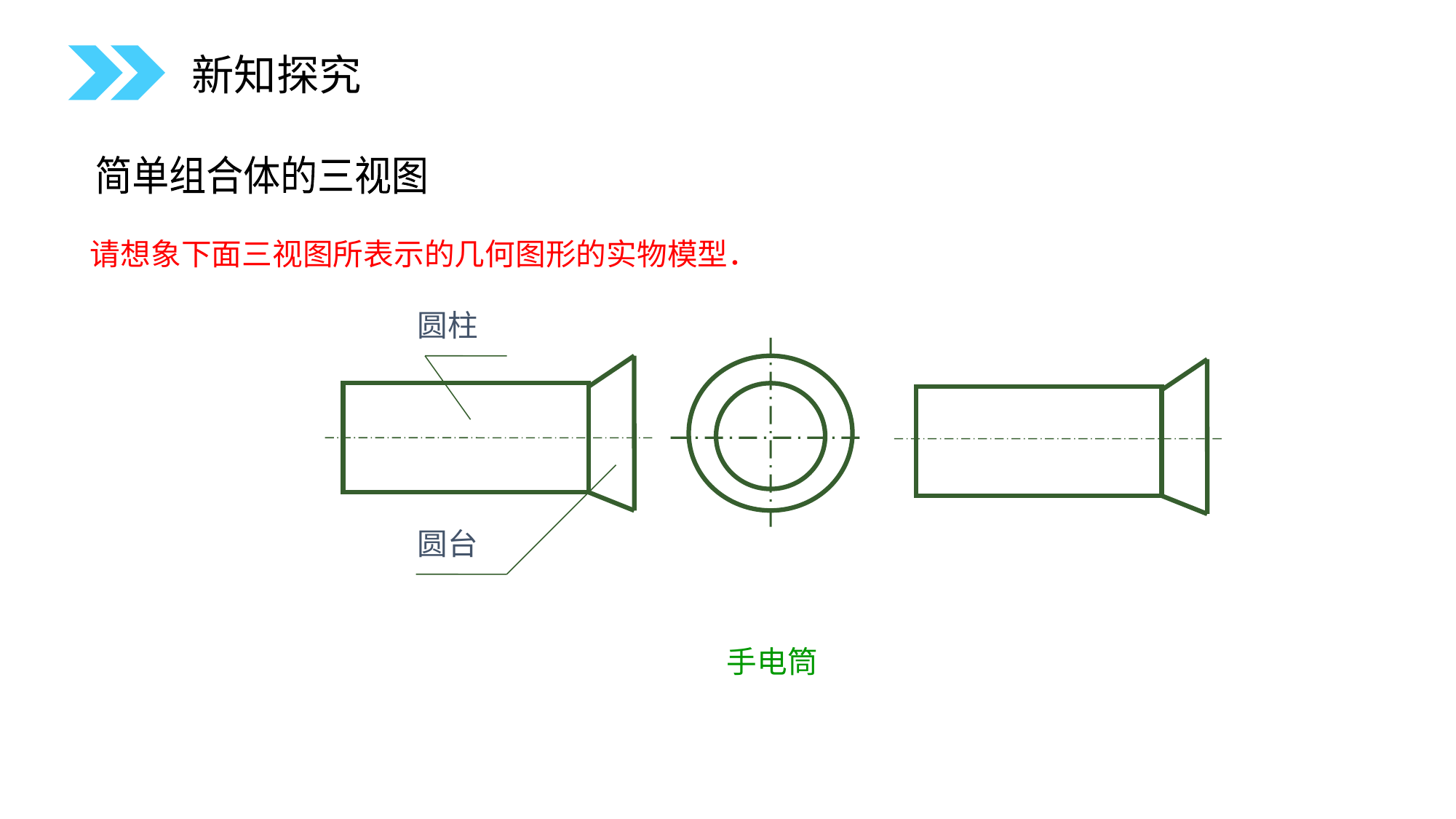

新知探究
简单组合体的三视图
     请想象下面三视图所表示的几何图形的实物模型．
圆柱

圆台
手电筒